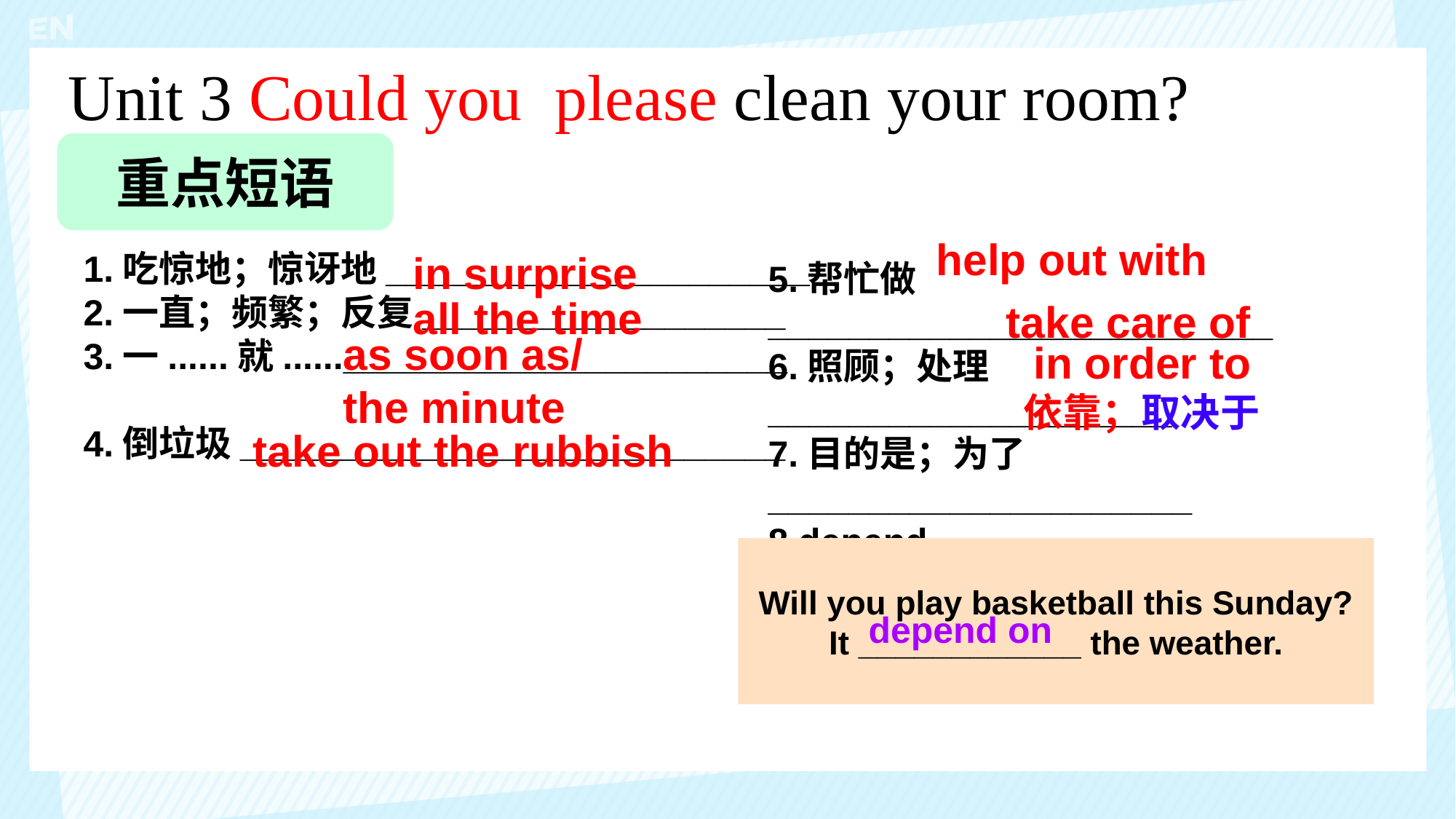

Unit 3 Could you  please clean your room?
重点短语
help out with
in surprise
1.吃惊地；惊讶地_____________________
2.一直；频繁；反复__________________
3.一......就......______________________

4.倒垃圾___________________________

5.帮忙做_________________________
6.照顾；处理____________________
7.目的是；为了_____________________
8.depend on______________________
all the time
take care of
as soon as/
the minute
in order to
依靠；取决于
take out the rubbish
Will you play basketball this Sunday?
It ____________ the weather.
depend on